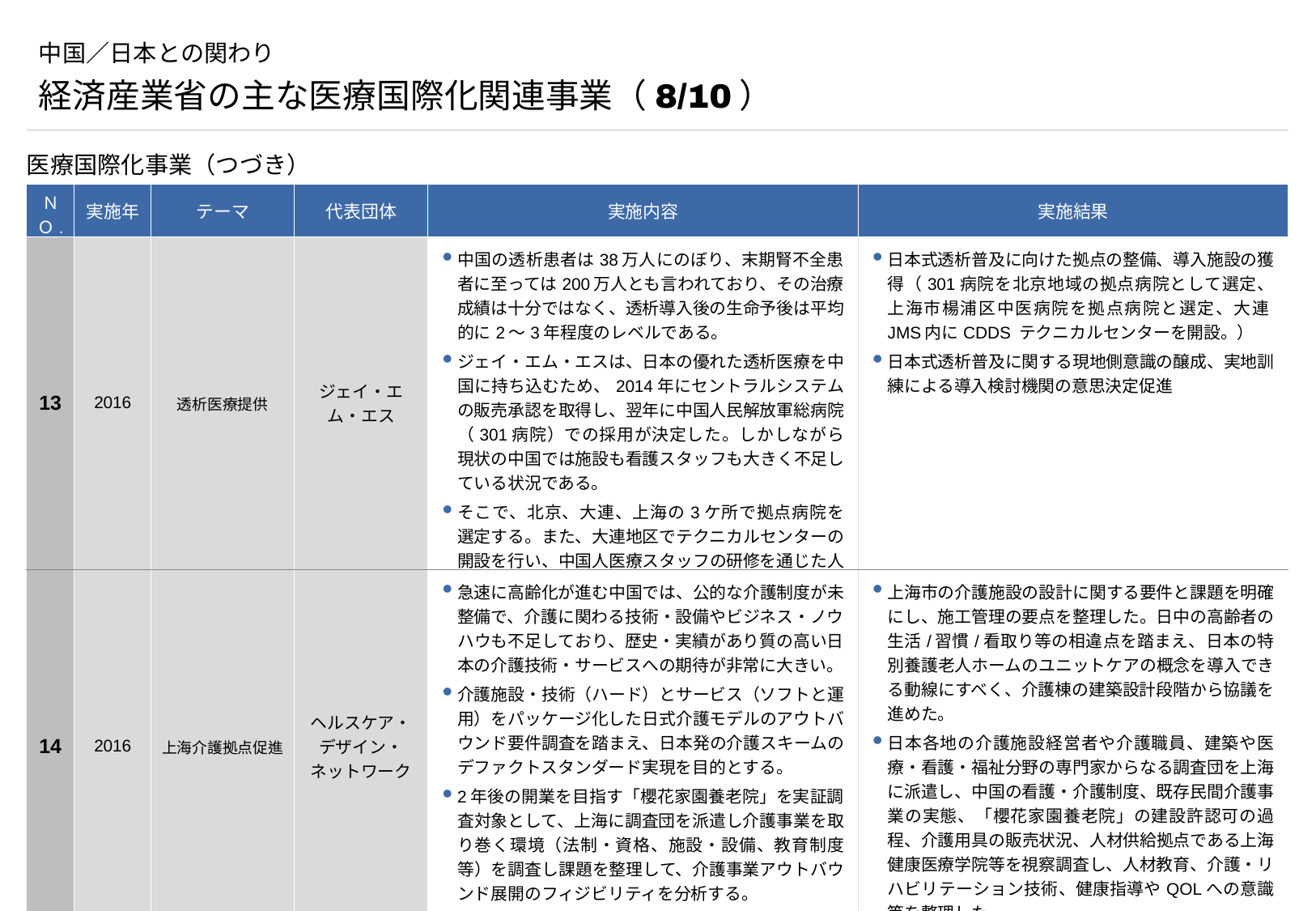

# 中国／日本との関わり
経済産業省の主な医療国際化関連事業（8/10）
医療国際化事業（つづき）
| ＮＯ. | 実施年 | テーマ | 代表団体 | 実施内容 | 実施結果 |
| --- | --- | --- | --- | --- | --- |
| 13 | 2016 | 透析医療提供 | ジェイ・エム・エス | 中国の透析患者は38万人にのぼり、末期腎不全患者に至っては200万人とも言われており、その治療成績は十分ではなく、透析導入後の生命予後は平均的に2～3年程度のレベルである。 ジェイ・エム・エスは、日本の優れた透析医療を中国に持ち込むため、2014年にセントラルシステムの販売承認を取得し、翌年に中国人民解放軍総病院（301病院）での採用が決定した。しかしながら現状の中国では施設も看護スタッフも大きく不足している状況である。 そこで、北京、大連、上海の3ケ所で拠点病院を選定する。また、大連地区でテクニカルセンターの開設を行い、中国人医療スタッフの研修を通じた人材育成や、中国の学会等と連携したセミナー・機器展示等による日本式透析の啓発活動を行う。 | 日本式透析普及に向けた拠点の整備、導入施設の獲得（301病院を北京地域の拠点病院として選定、上海市楊浦区中医病院を拠点病院と選定、大連JMS内にCDDS テクニカルセンターを開設。） 日本式透析普及に関する現地側意識の醸成、実地訓練による導入検討機関の意思決定促進 |
| 14 | 2016 | 上海介護拠点促進 | ヘルスケア・デザイン・ネットワーク | 急速に高齢化が進む中国では、公的な介護制度が未整備で、介護に関わる技術・設備やビジネス・ノウハウも不足しており、歴史・実績があり質の高い日本の介護技術・サービスへの期待が非常に大きい。 介護施設・技術（ハード）とサービス（ソフトと運用）をパッケージ化した日式介護モデルのアウトバウンド要件調査を踏まえ、日本発の介護スキームのデファクトスタンダード実現を目的とする。 2年後の開業を目指す「櫻花家園養老院」を実証調査対象として、上海に調査団を派遣し介護事業を取り巻く環境（法制・資格、施設・設備、教育制度等）を調査し課題を整理して、介護事業アウトバウンド展開のフィジビリティを分析する。 | 上海市の介護施設の設計に関する要件と課題を明確にし、施工管理の要点を整理した。日中の高齢者の生活/習慣/看取り等の相違点を踏まえ、日本の特別養護老人ホームのユニットケアの概念を導入できる動線にすべく、介護棟の建築設計段階から協議を進めた。 日本各地の介護施設経営者や介護職員、建築や医療・看護・福祉分野の専門家からなる調査団を上海に派遣し、中国の看護・介護制度、既存民間介護事業の実態、「櫻花家園養老院」の建設許認可の過程、介護用具の販売状況、人材供給拠点である上海健康医療学院等を視察調査し、人材教育、介護・リハビリテーション技術、健康指導やQOLへの意識等を整理した。 日本製福祉用具・機器の輸出導入に関する課題を整理した。 |
（出所） 経済産業省ホームページ